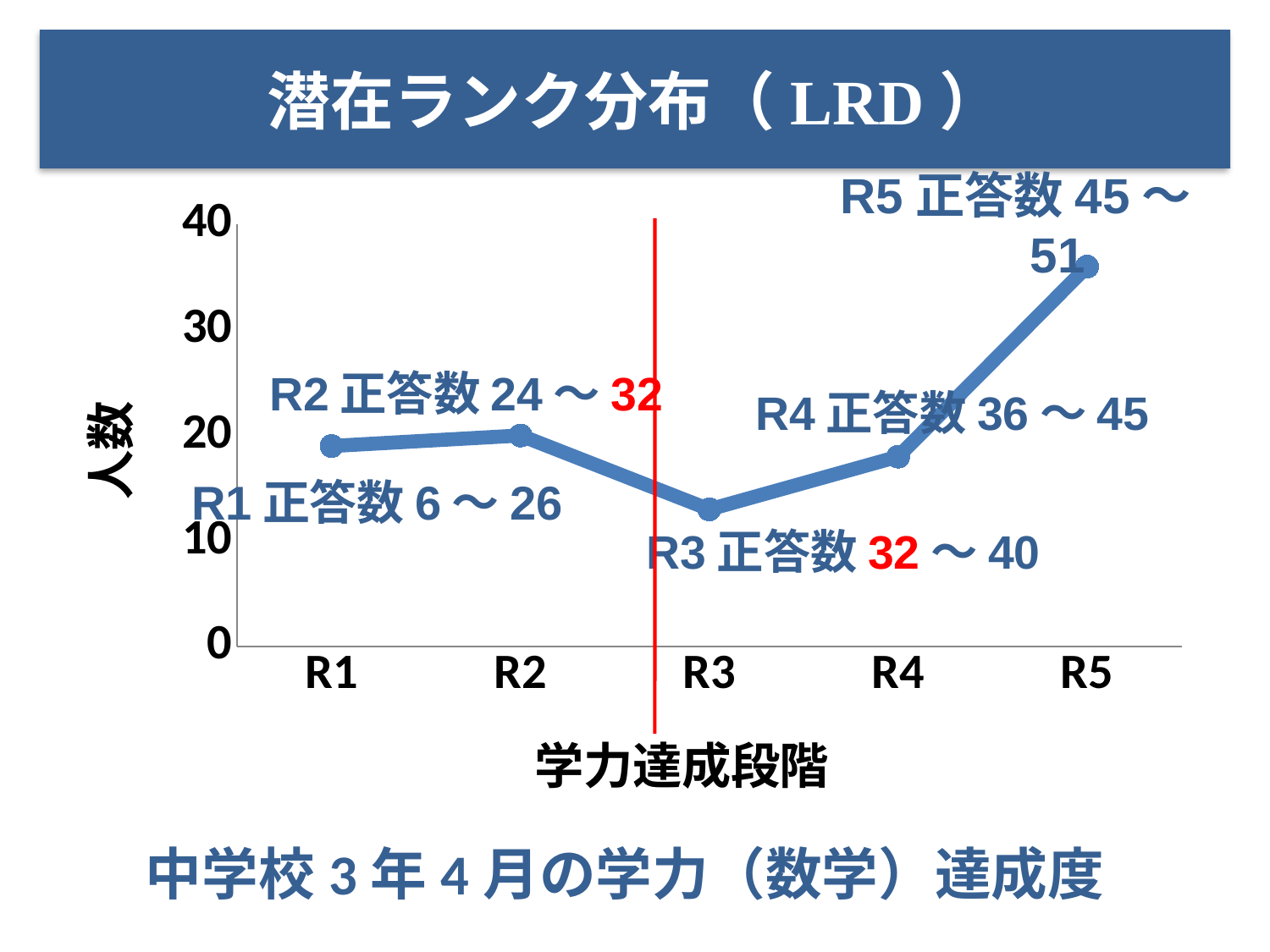

# 潜在ランク分布（LRD）
R5正答数45～51

### Chart

| Category |  |
|---|---|
| R1 | 19.0 |
| R2 | 20.0 |
| R3 | 13.0 |
| R4 | 18.0 |
| R5 | 36.0 |
R2正答数24～32
R4正答数36～45
R1正答数6～26
R3正答数32～40
中学校3年4月の学力（数学）達成度